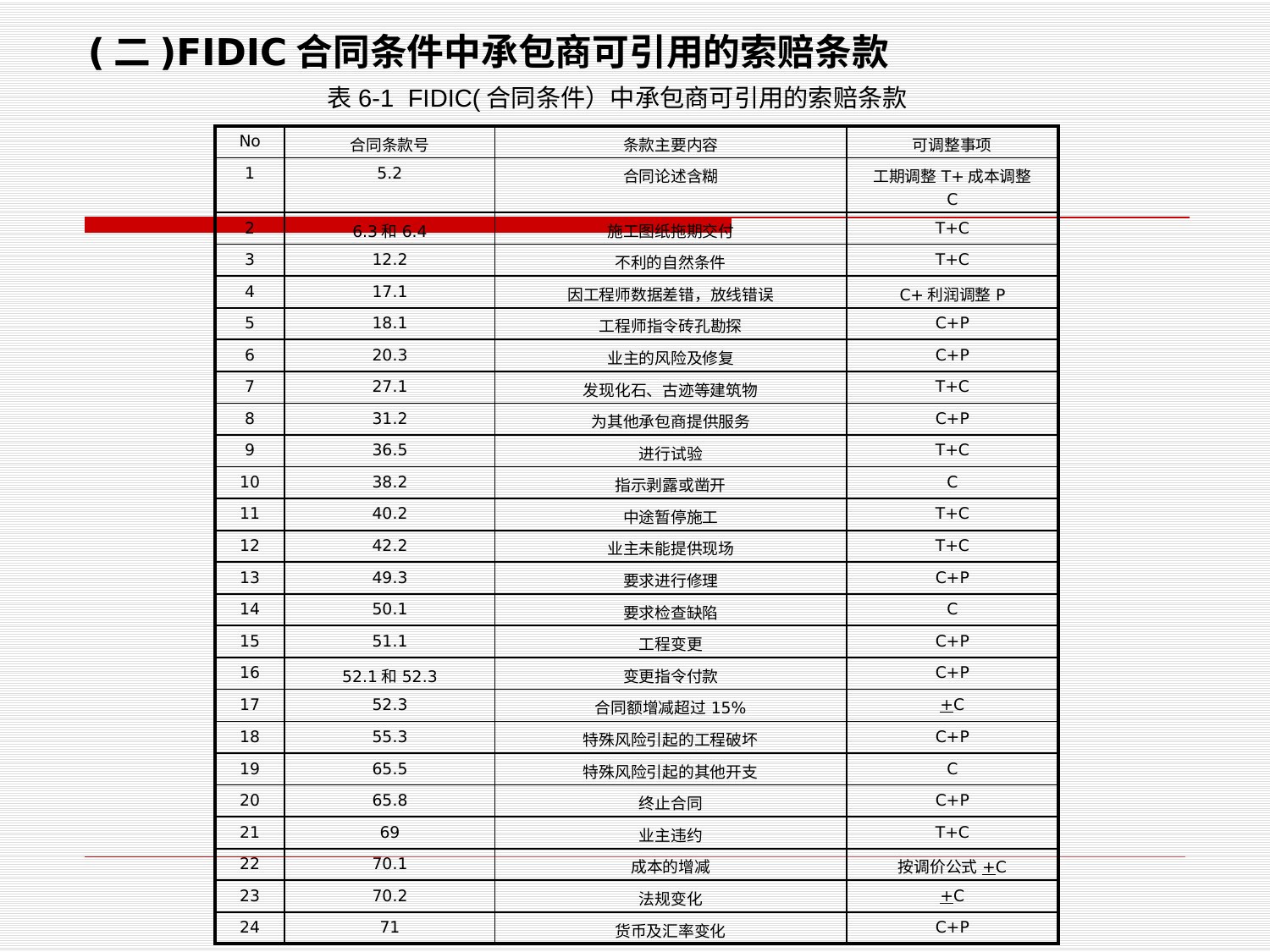

(二)FIDIC合同条件中承包商可引用的索赔条款
表6-1  FIDIC(合同条件）中承包商可引用的索赔条款
| No | 合同条款号 | 条款主要内容 | 可调整事项 |
| --- | --- | --- | --- |
| 1 | 5.2 | 合同论述含糊 | 工期调整T+成本调整 C |
| 2 | 6.3和6.4 | 施工图纸拖期交付 | T+C |
| 3 | 12.2 | 不利的自然条件 | T+C |
| 4 | 17.1 | 因工程师数据差错，放线错误 | C+利润调整P |
| 5 | 18.1 | 工程师指令砖孔勘探 | C+P |
| 6 | 20.3 | 业主的风险及修复 | C+P |
| 7 | 27.1 | 发现化石、古迹等建筑物 | T+C |
| 8 | 31.2 | 为其他承包商提供服务 | C+P |
| 9 | 36.5 | 进行试验 | T+C |
| 10 | 38.2 | 指示剥露或凿开 | C |
| 11 | 40.2 | 中途暂停施工 | T+C |
| 12 | 42.2 | 业主未能提供现场 | T+C |
| 13 | 49.3 | 要求进行修理 | C+P |
| 14 | 50.1 | 要求检查缺陷 | C |
| 15 | 51.1 | 工程变更 | C+P |
| 16 | 52.1和52.3 | 变更指令付款 | C+P |
| 17 | 52.3 | 合同额增减超过15% | +C |
| 18 | 55.3 | 特殊风险引起的工程破坏 | C+P |
| 19 | 65.5 | 特殊风险引起的其他开支 | C |
| 20 | 65.8 | 终止合同 | C+P |
| 21 | 69 | 业主违约 | T+C |
| 22 | 70.1 | 成本的增减 | 按调价公式+C |
| 23 | 70.2 | 法规变化 | +C |
| 24 | 71 | 货币及汇率变化 | C+P |